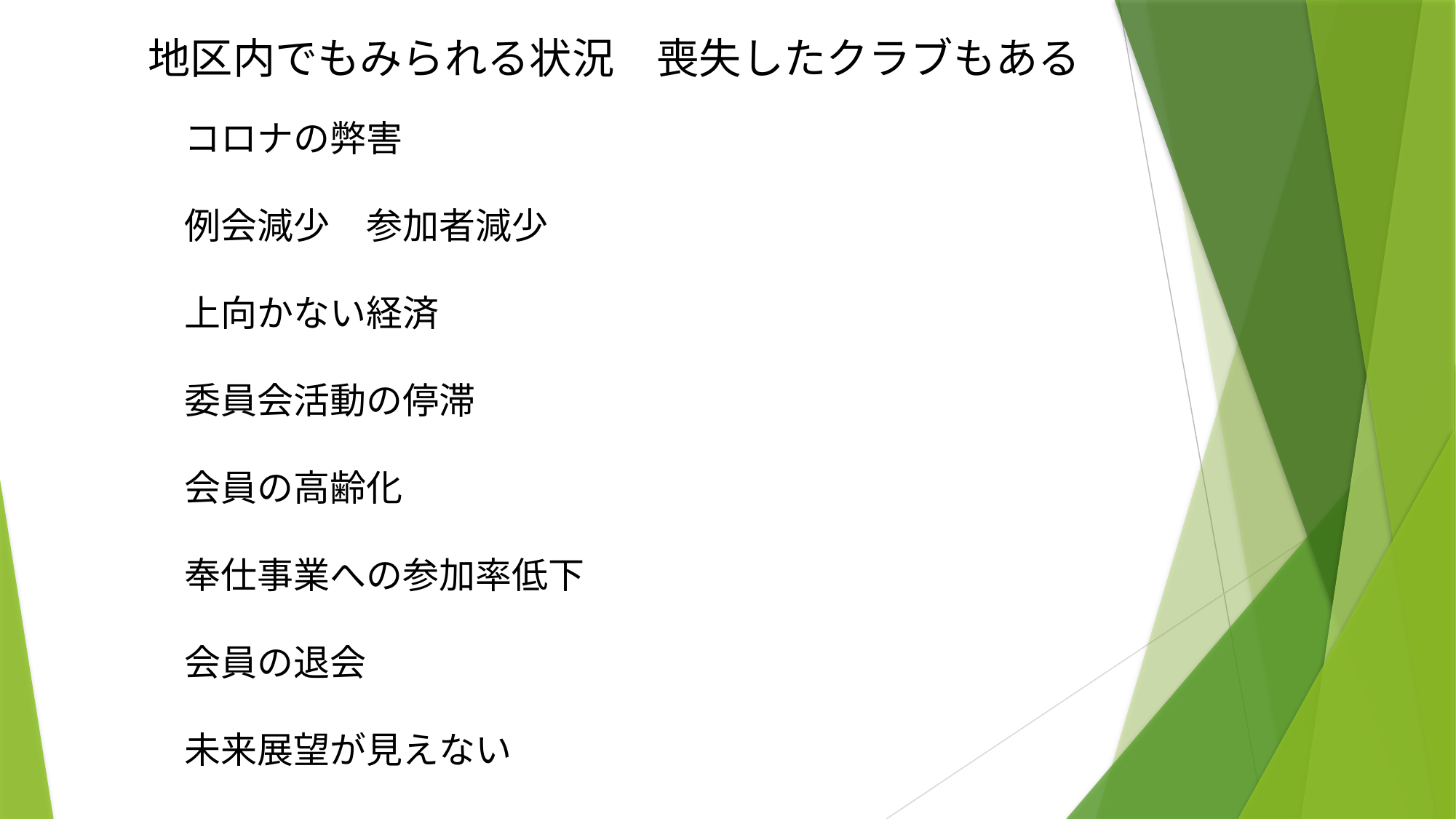

地区内でもみられる状況　喪失したクラブもある

　コロナの弊害

　例会減少　参加者減少

　上向かない経済

　委員会活動の停滞

　会員の高齢化

　奉仕事業への参加率低下

　会員の退会

　未来展望が見えない